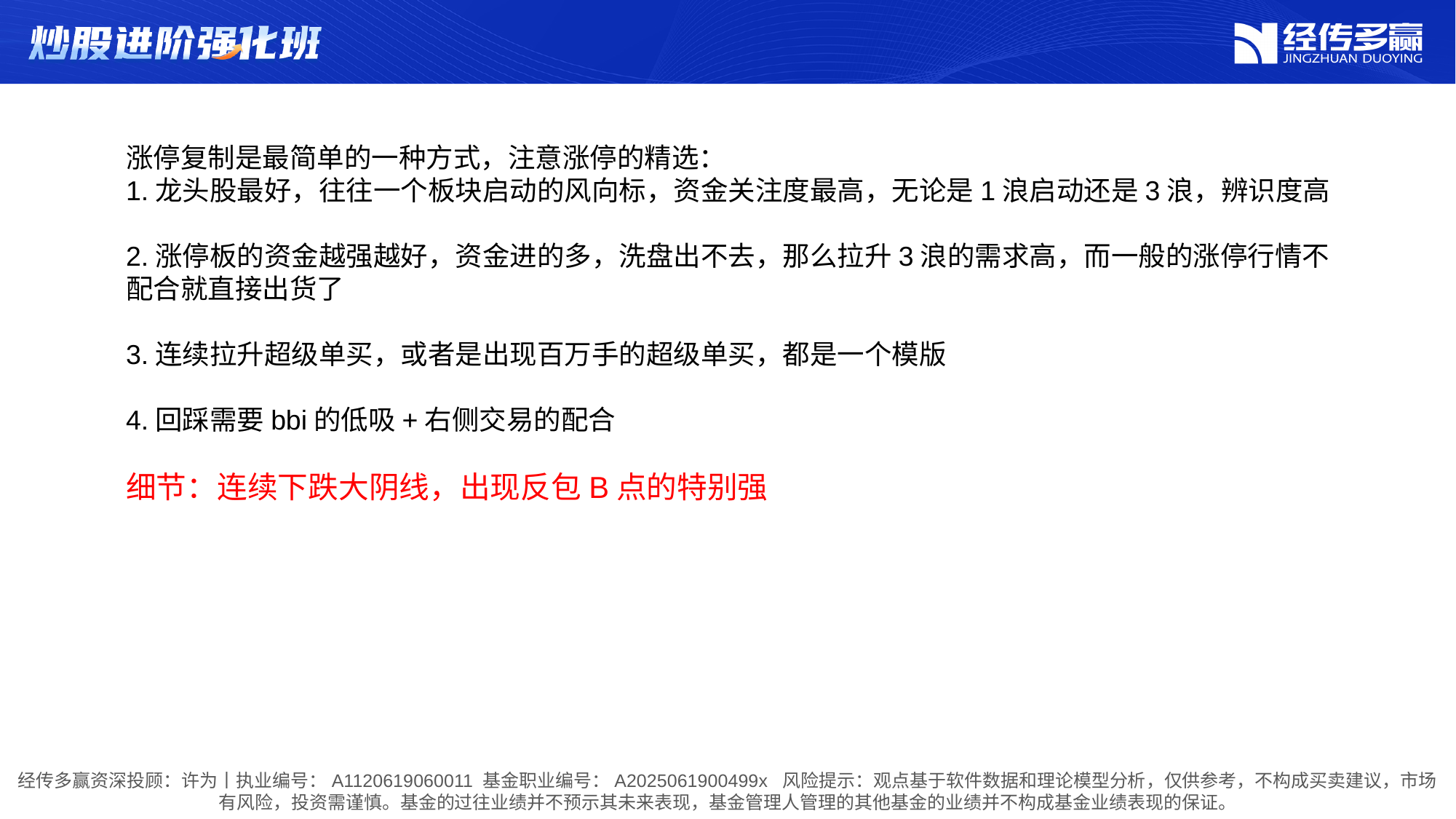

涨停复制是最简单的一种方式，注意涨停的精选：
1.龙头股最好，往往一个板块启动的风向标，资金关注度最高，无论是1浪启动还是3浪，辨识度高

2.涨停板的资金越强越好，资金进的多，洗盘出不去，那么拉升3浪的需求高，而一般的涨停行情不配合就直接出货了

3.连续拉升超级单买，或者是出现百万手的超级单买，都是一个模版

4.回踩需要bbi的低吸+右侧交易的配合

细节：连续下跌大阴线，出现反包B点的特别强